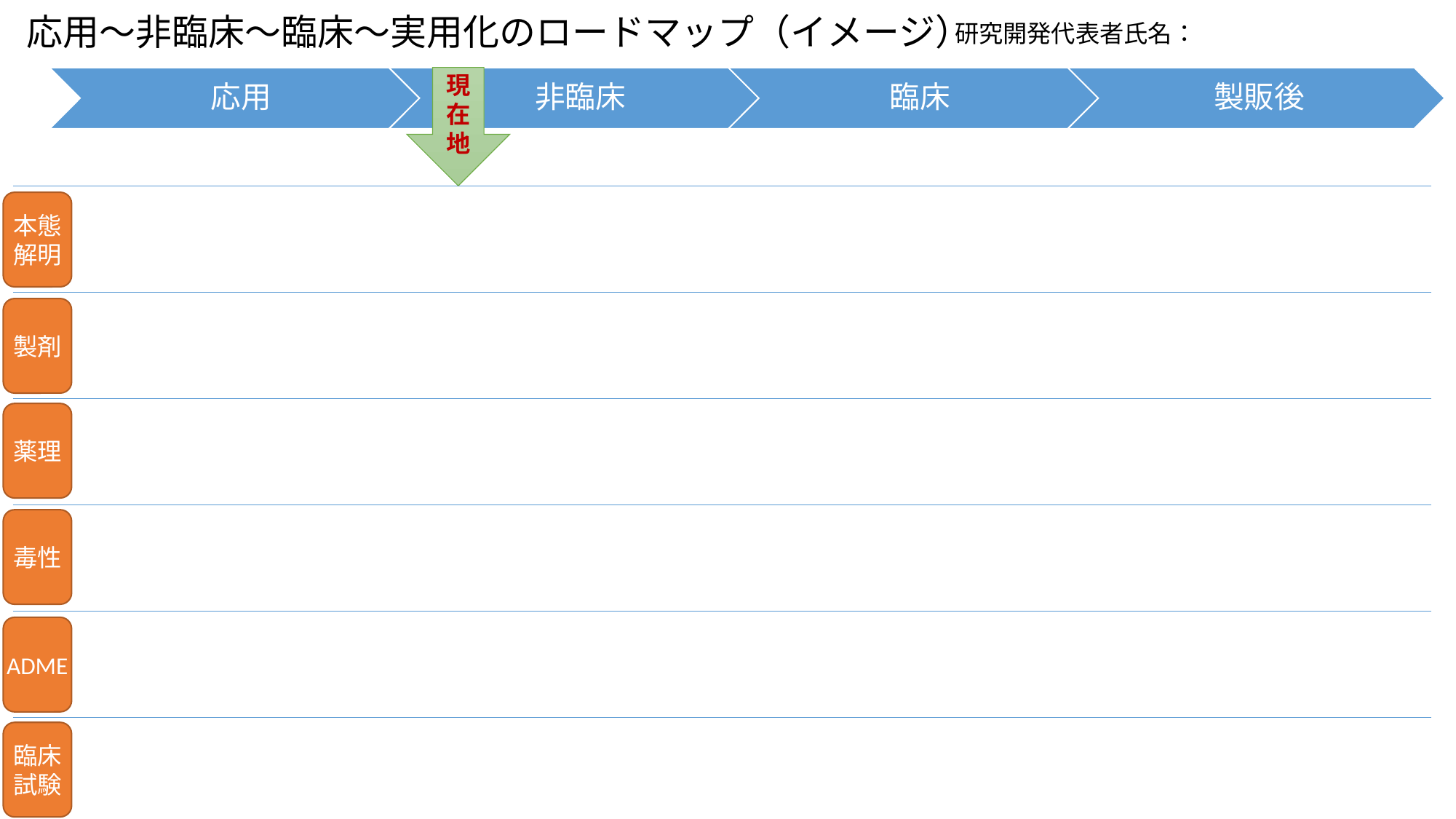

応用～非臨床～臨床～実用化のロードマップ（イメージ）
研究開発代表者氏名：
現在地
応用
非臨床
臨床
製販後
本態
解明
製剤
薬理
毒性
ADME
臨床
試験